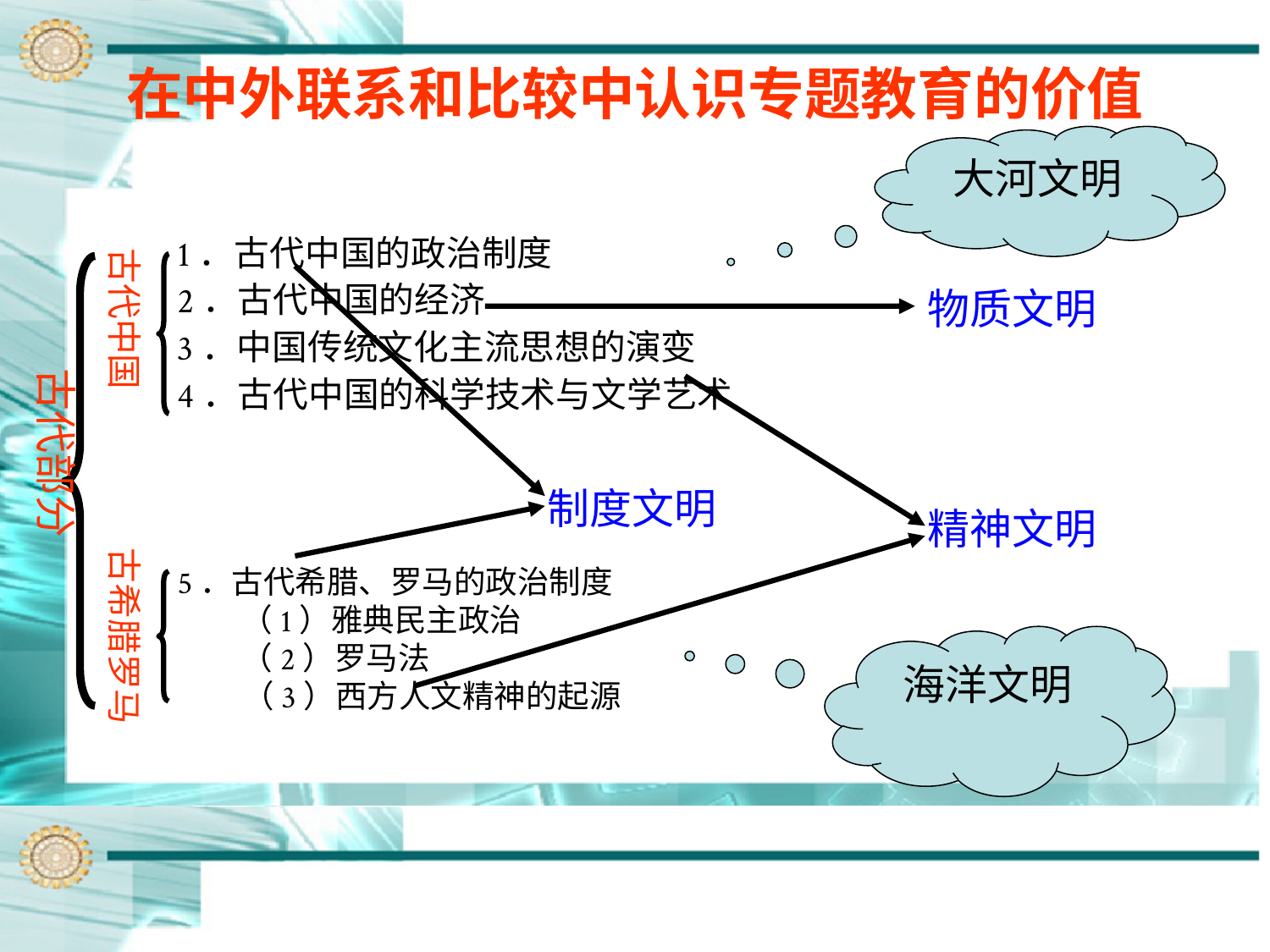

# 在中外联系和比较中认识专题教育的价值
大河文明
古代中国
1．古代中国的政治制度
2．古代中国的经济
3．中国传统文化主流思想的演变
4．古代中国的科学技术与文学艺术

物质文明

古代部分

制度文明
精神文明

古希腊罗马

5．古代希腊、罗马的政治制度
　　（1）雅典民主政治
　　（2）罗马法
        （3）西方人文精神的起源

海洋文明